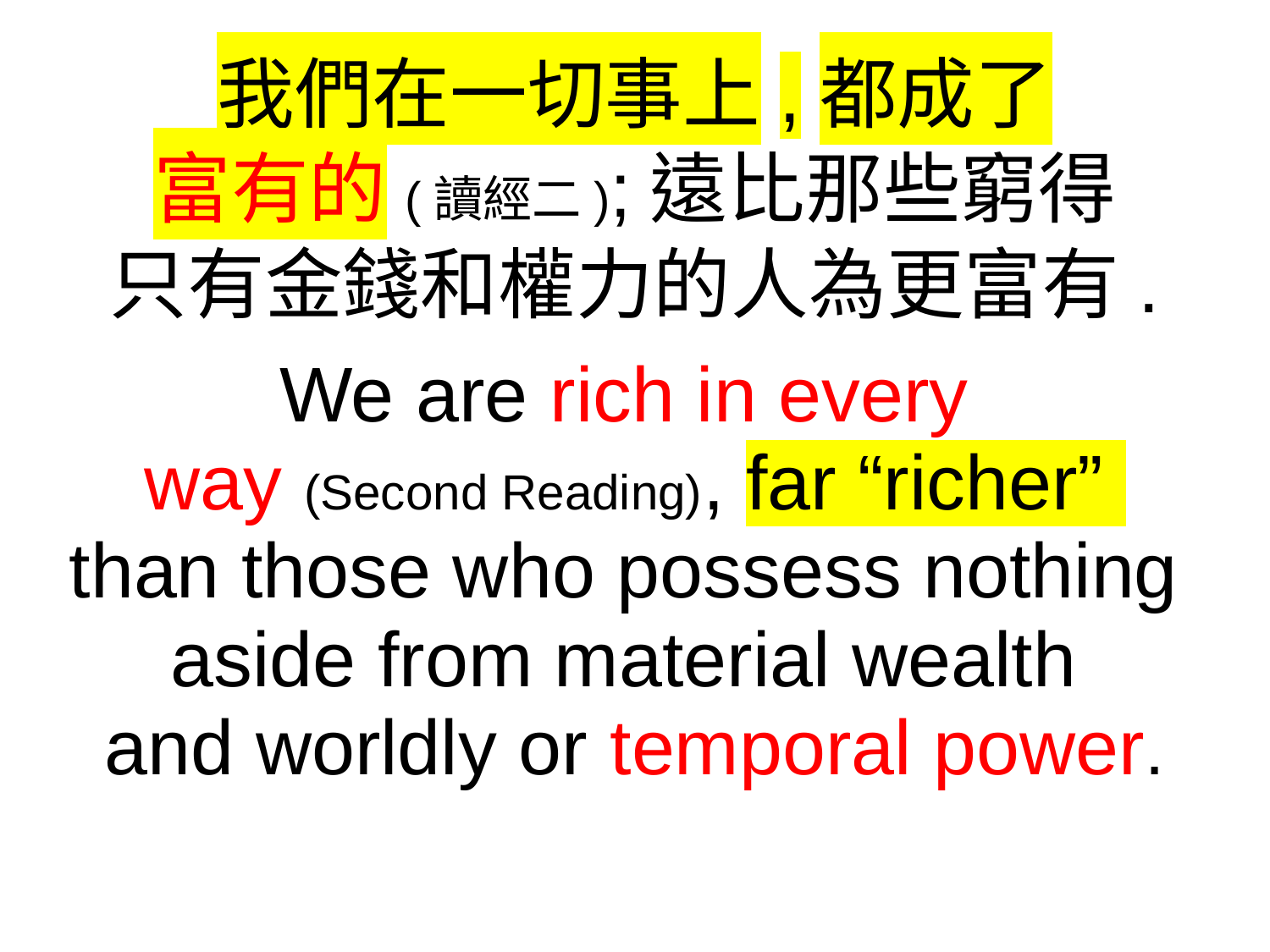

我們在一切事上,都成了
富有的(讀經二);遠比那些窮得
只有金錢和權力的人為更富有.
We are rich in every
way (Second Reading), far “richer”
than those who possess nothing
aside from material wealth
and worldly or temporal power.